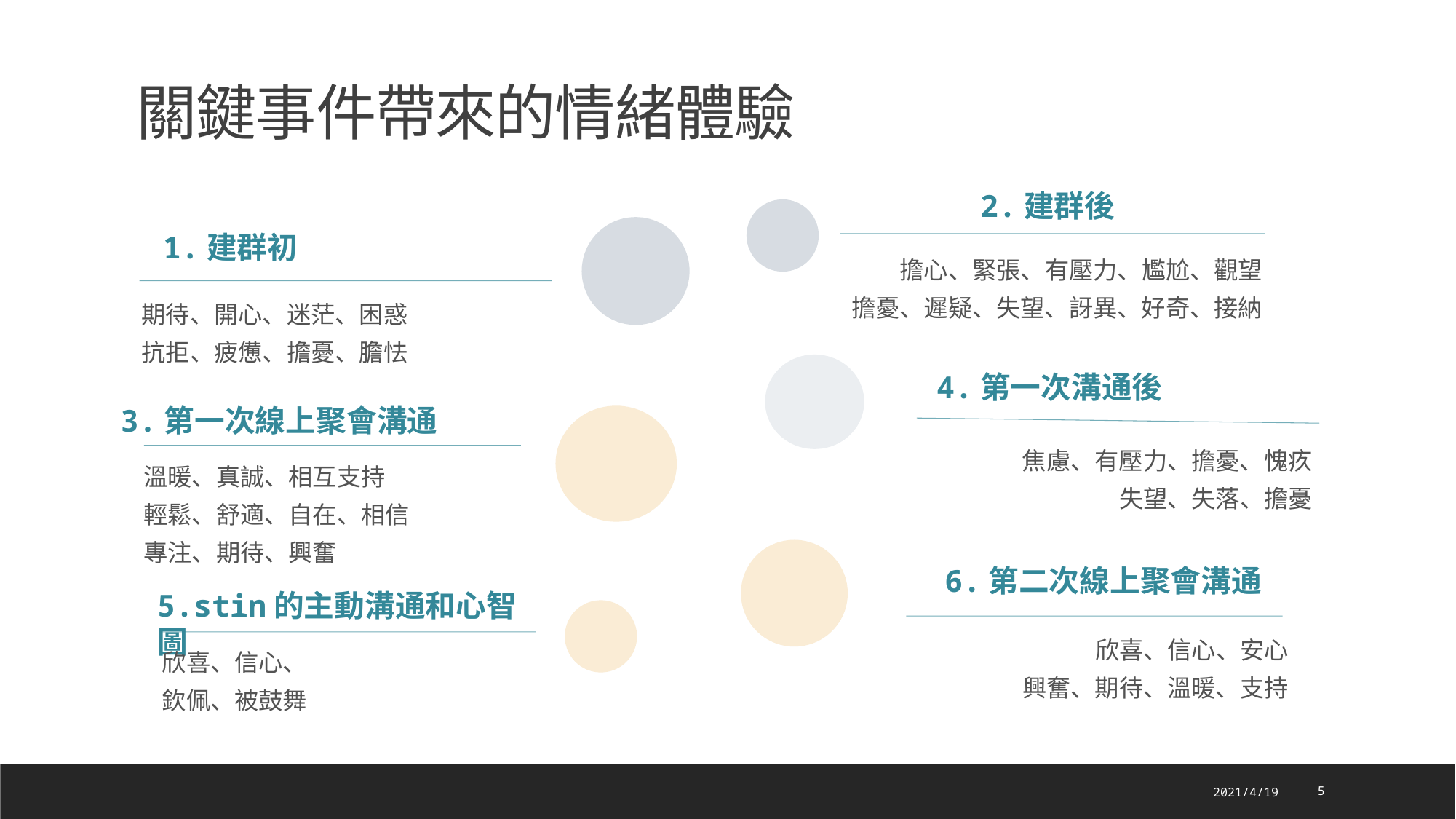

# 關鍵事件帶來的情緒體驗
2.建群後
擔心、緊張、有壓力、尷尬、觀望
擔憂、遲疑、失望、訝異、好奇、接納
1.建群初
期待、開心、迷茫、困惑
抗拒、疲憊、擔憂、膽怯
4.第一次溝通後
焦慮、有壓力、擔憂、愧疚
失望、失落、擔憂
3.第一次線上聚會溝通
溫暖、真誠、相互支持
輕鬆、舒適、自在、相信
專注、期待、興奮
6.第二次線上聚會溝通
欣喜、信心、安心
興奮、期待、溫暖、支持

5.stin的主動溝通和心智圖

欣喜、信心、
欽佩、被鼓舞
2021/4/19
5